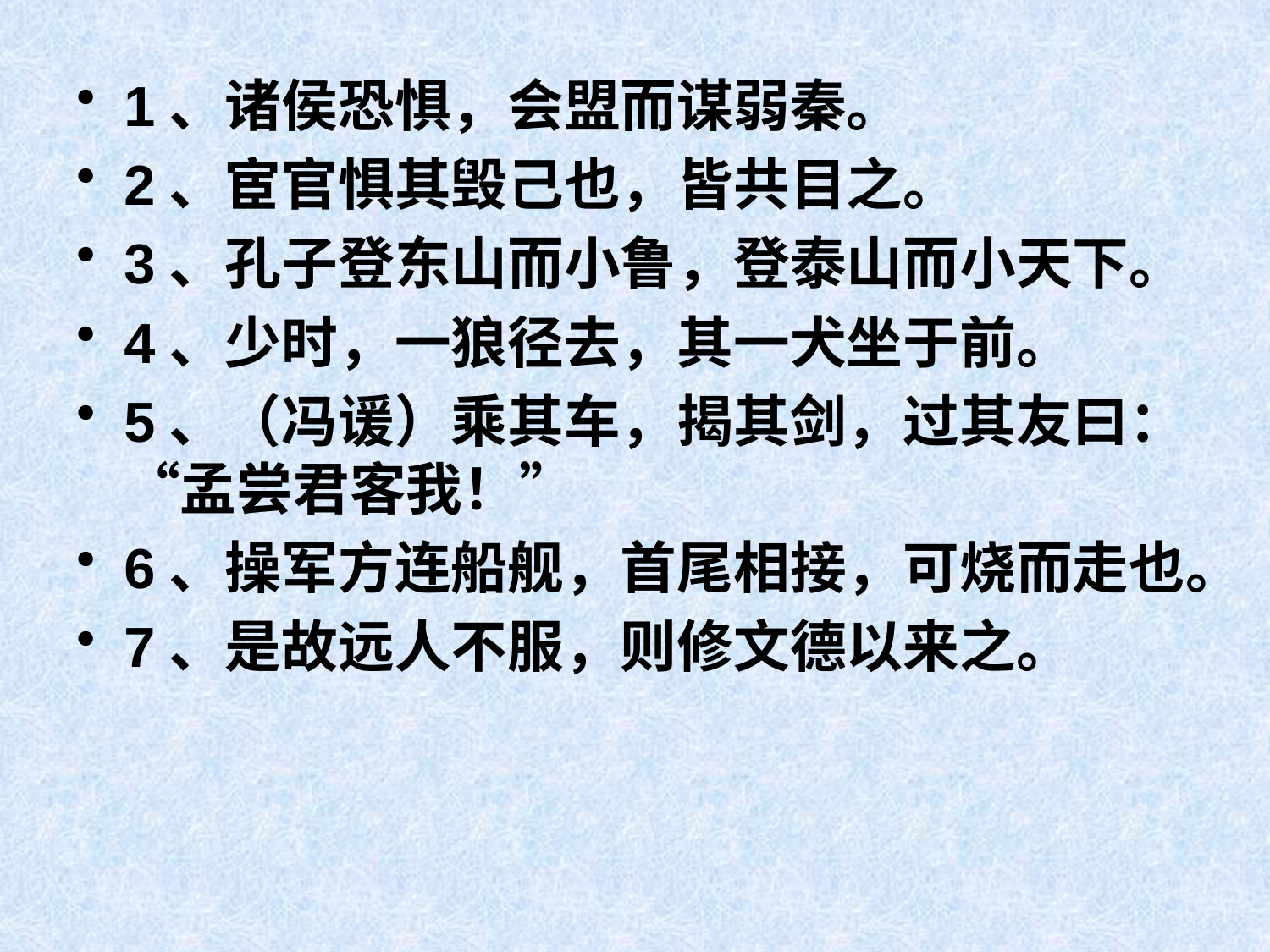

1、诸侯恐惧，会盟而谋弱秦。
2、宦官惧其毁己也，皆共目之。
3、孔子登东山而小鲁，登泰山而小天下。
4、少时，一狼径去，其一犬坐于前。
5、（冯谖）乘其车，揭其剑，过其友曰：“孟尝君客我！”
6、操军方连船舰，首尾相接，可烧而走也。
7、是故远人不服，则修文德以来之。